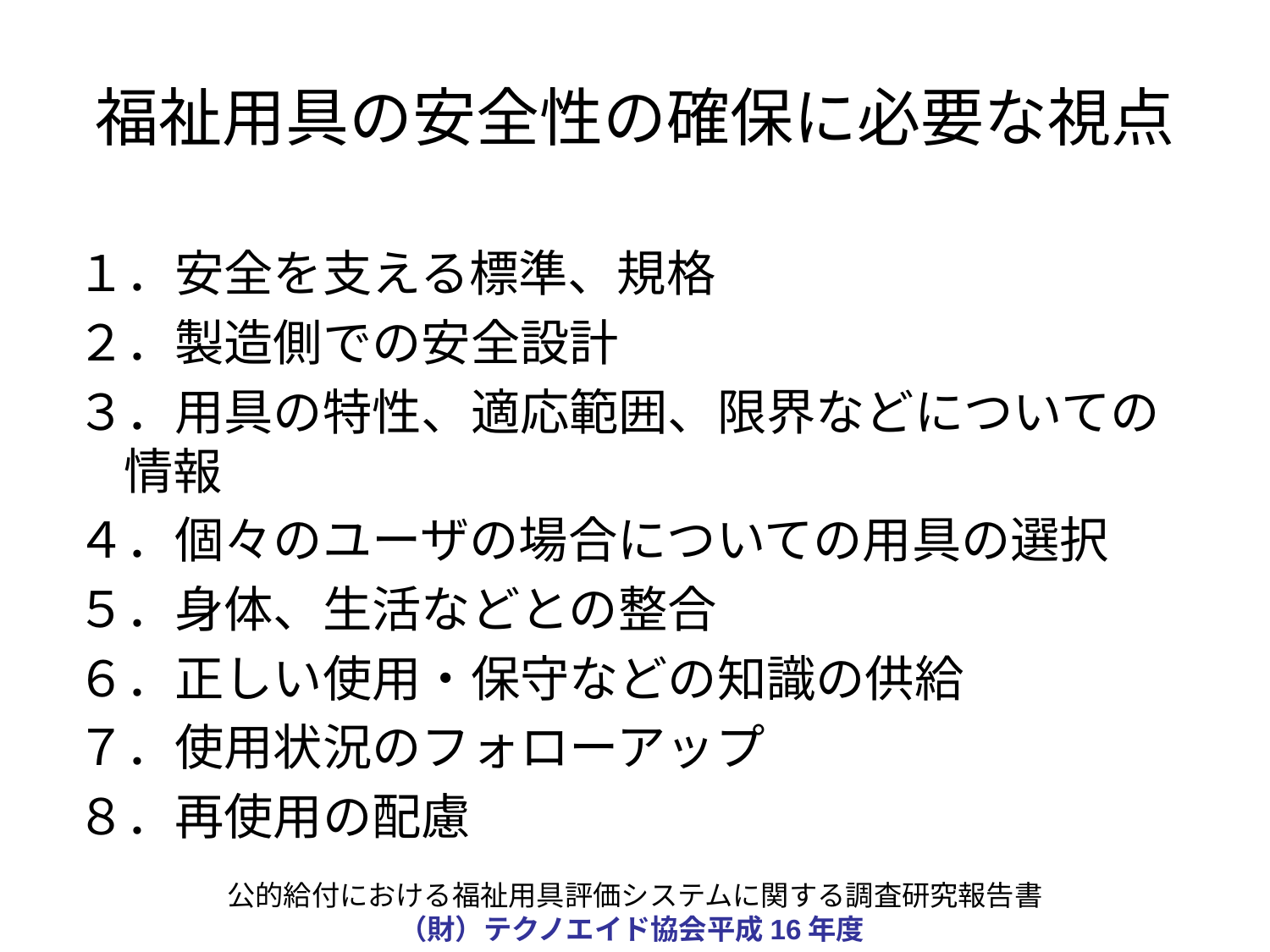

福祉用具の安全性の確保に必要な視点
１．安全を支える標準、規格
２．製造側での安全設計
３．用具の特性、適応範囲、限界などについての情報
４．個々のユーザの場合についての用具の選択
５．身体、生活などとの整合
６．正しい使用・保守などの知識の供給
７．使用状況のフォローアップ
８．再使用の配慮
公的給付における福祉用具評価システムに関する調査研究報告書
（財）テクノエイド協会平成16年度